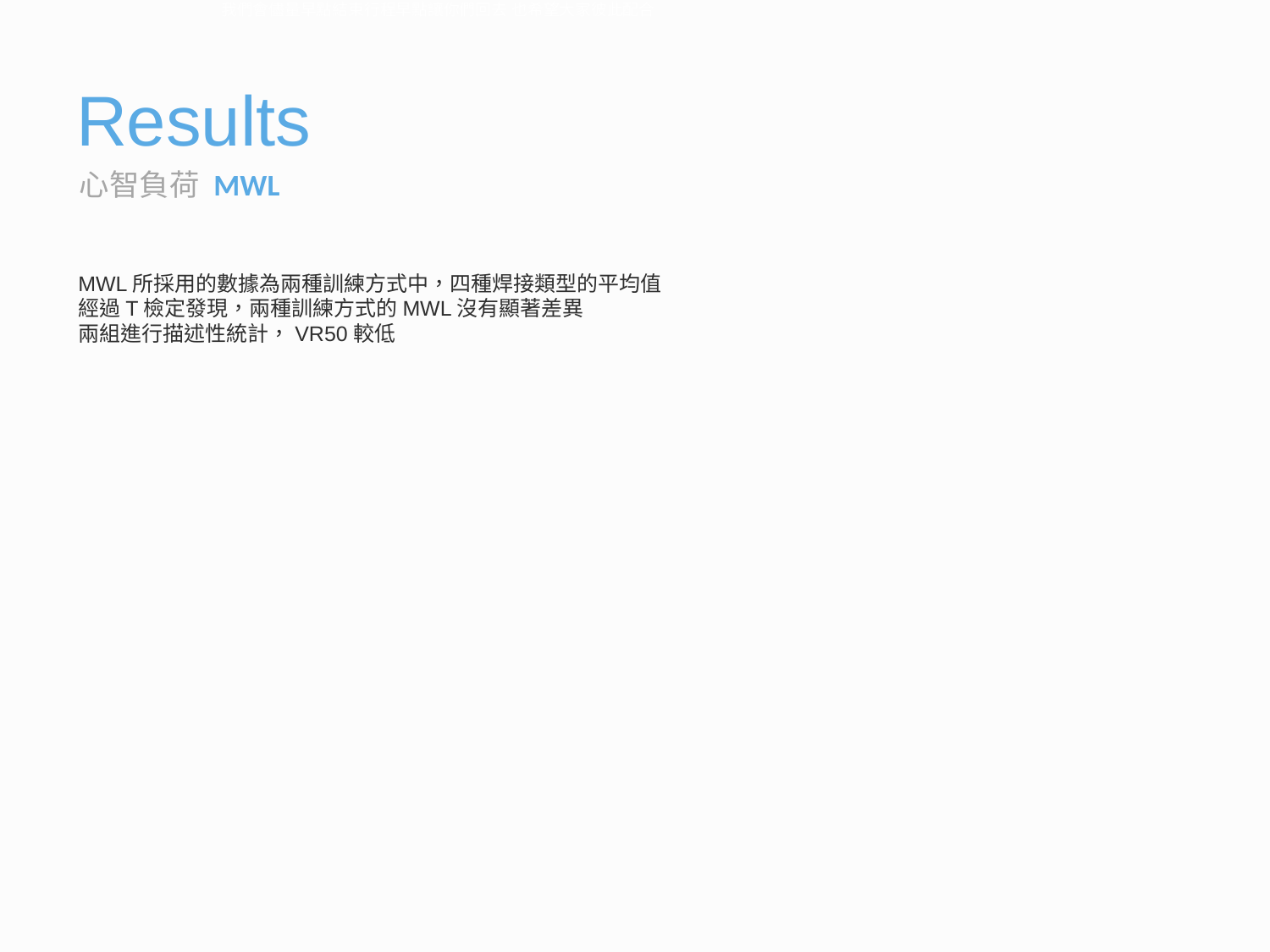

為了人數控管和安全 我們希望是原車去原車回 因為人是我們帶出去了 如果你們離開的時候發生什麼事我們都無法卸責
我們會儘量早點結束行程早點讓你們回去 也希望大家彼此配合
# Results
心智負荷 MWL
MWL所採用的數據為兩種訓練方式中，四種焊接類型的平均值
經過T檢定發現，兩種訓練方式的MWL沒有顯著差異
兩組進行描述性統計，VR50較低